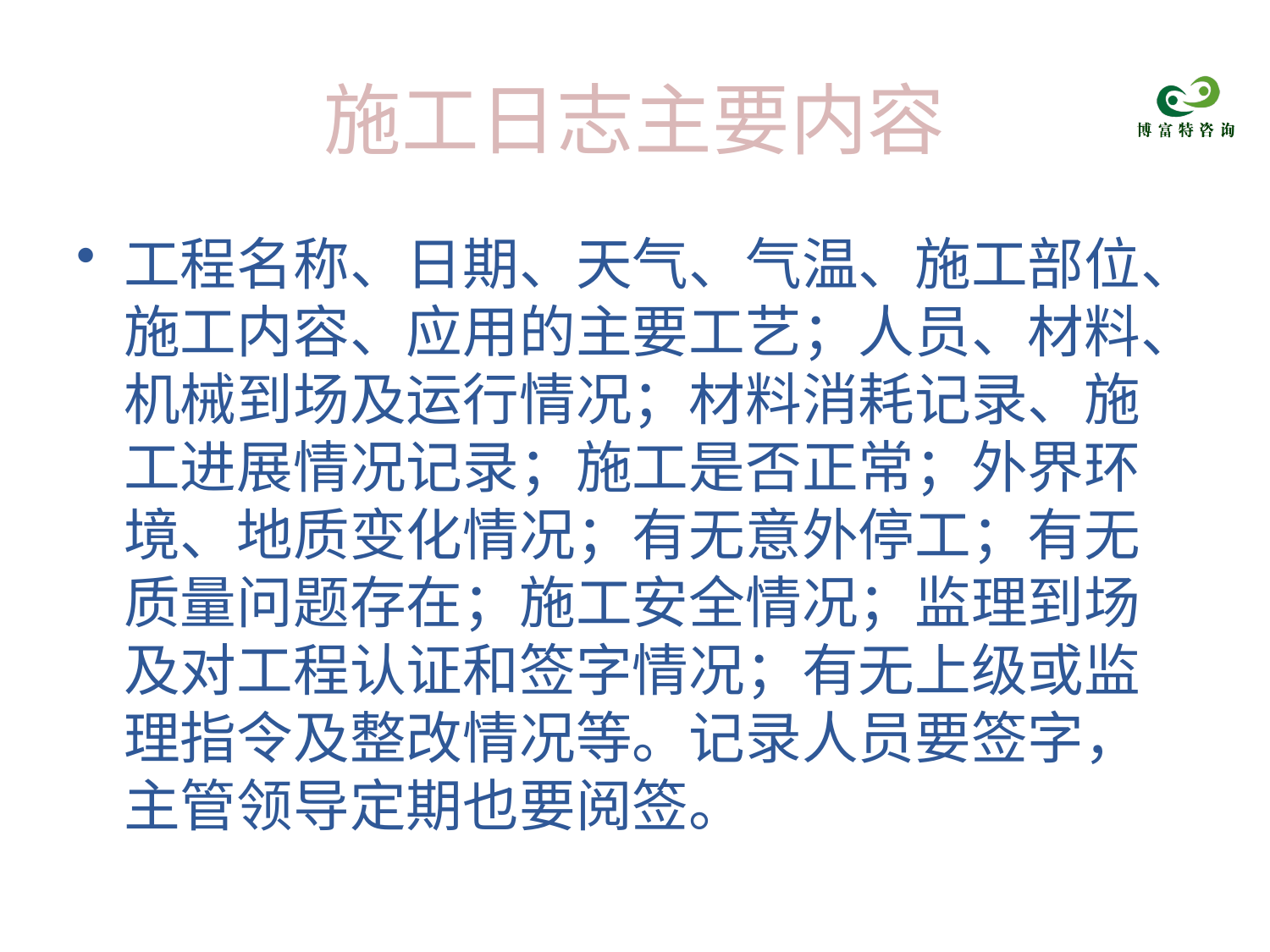

# 施工日志主要内容
工程名称、日期、天气、气温、施工部位、施工内容、应用的主要工艺；人员、材料、机械到场及运行情况；材料消耗记录、施工进展情况记录；施工是否正常；外界环境、地质变化情况；有无意外停工；有无质量问题存在；施工安全情况；监理到场及对工程认证和签字情况；有无上级或监理指令及整改情况等。记录人员要签字，主管领导定期也要阅签。